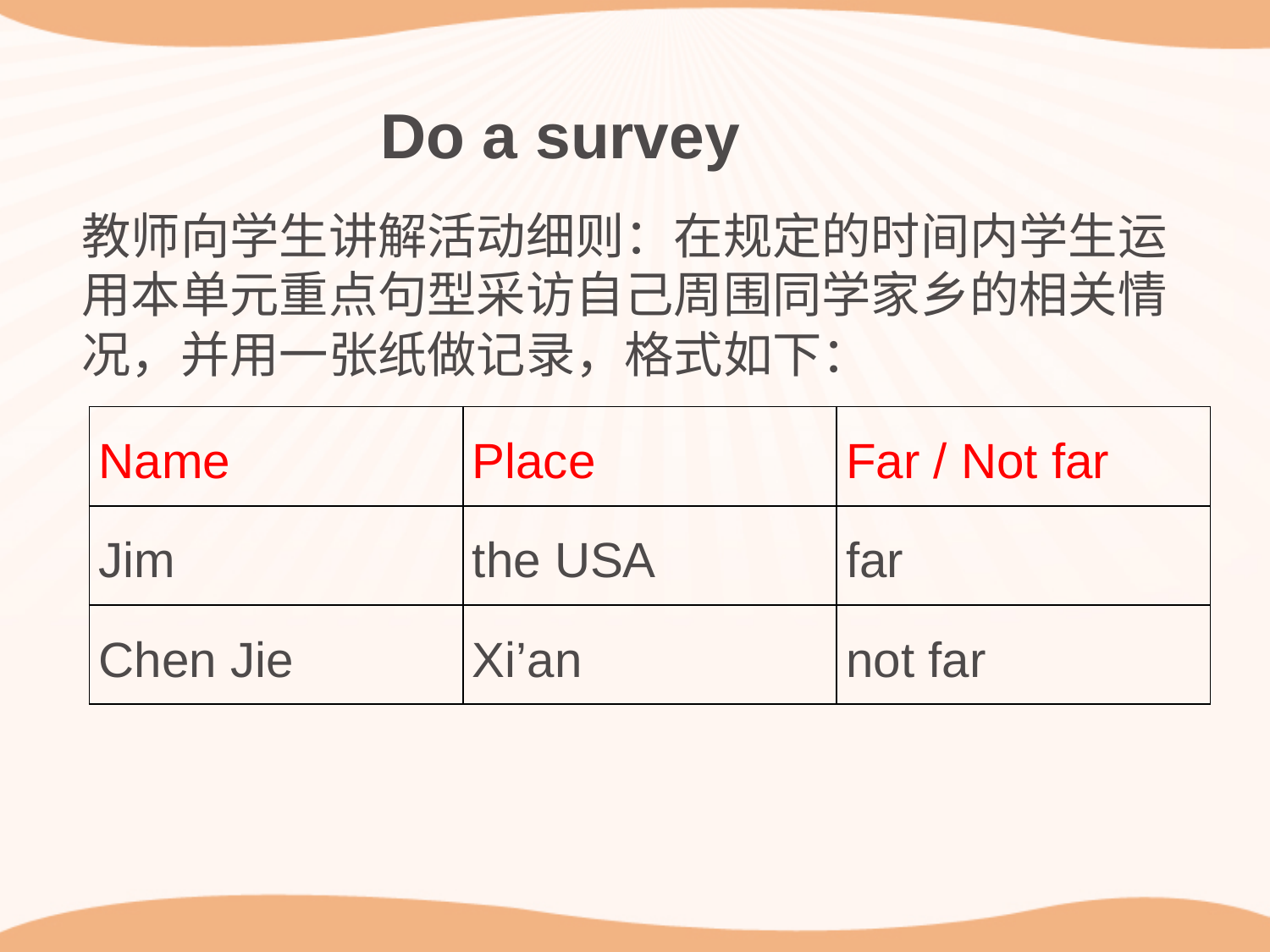

Do a survey
教师向学生讲解活动细则：在规定的时间内学生运用本单元重点句型采访自己周围同学家乡的相关情况，并用一张纸做记录，格式如下：
| Name | Place | Far / Not far |
| --- | --- | --- |
| Jim | the USA | far |
| Chen Jie | Xi’an | not far |